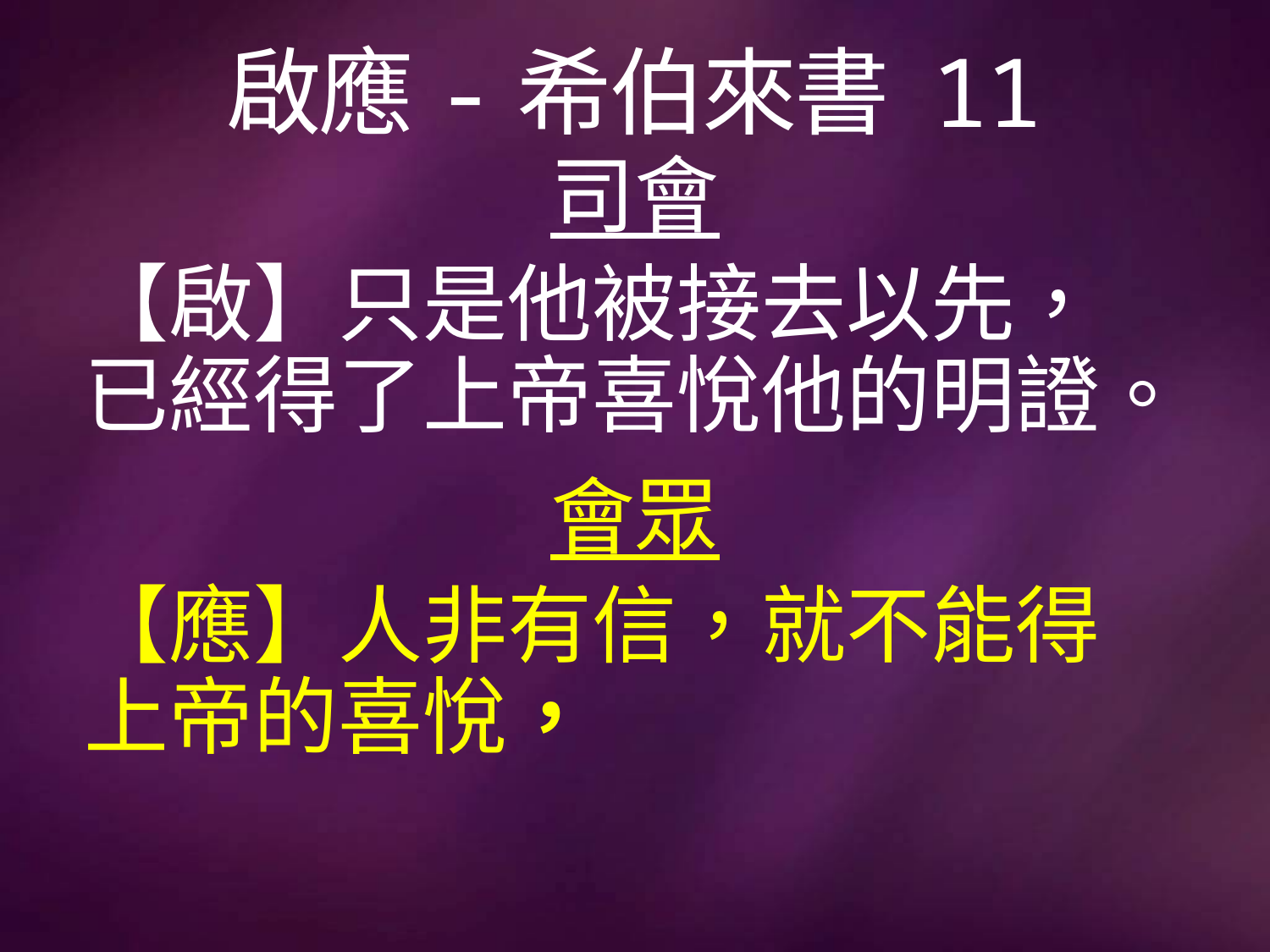

# 啟應-希伯來書 11
司會
【啟】只是他被接去以先，已經得了上帝喜悅他的明證。

會眾
【應】人非有信，就不能得上帝的喜悅，